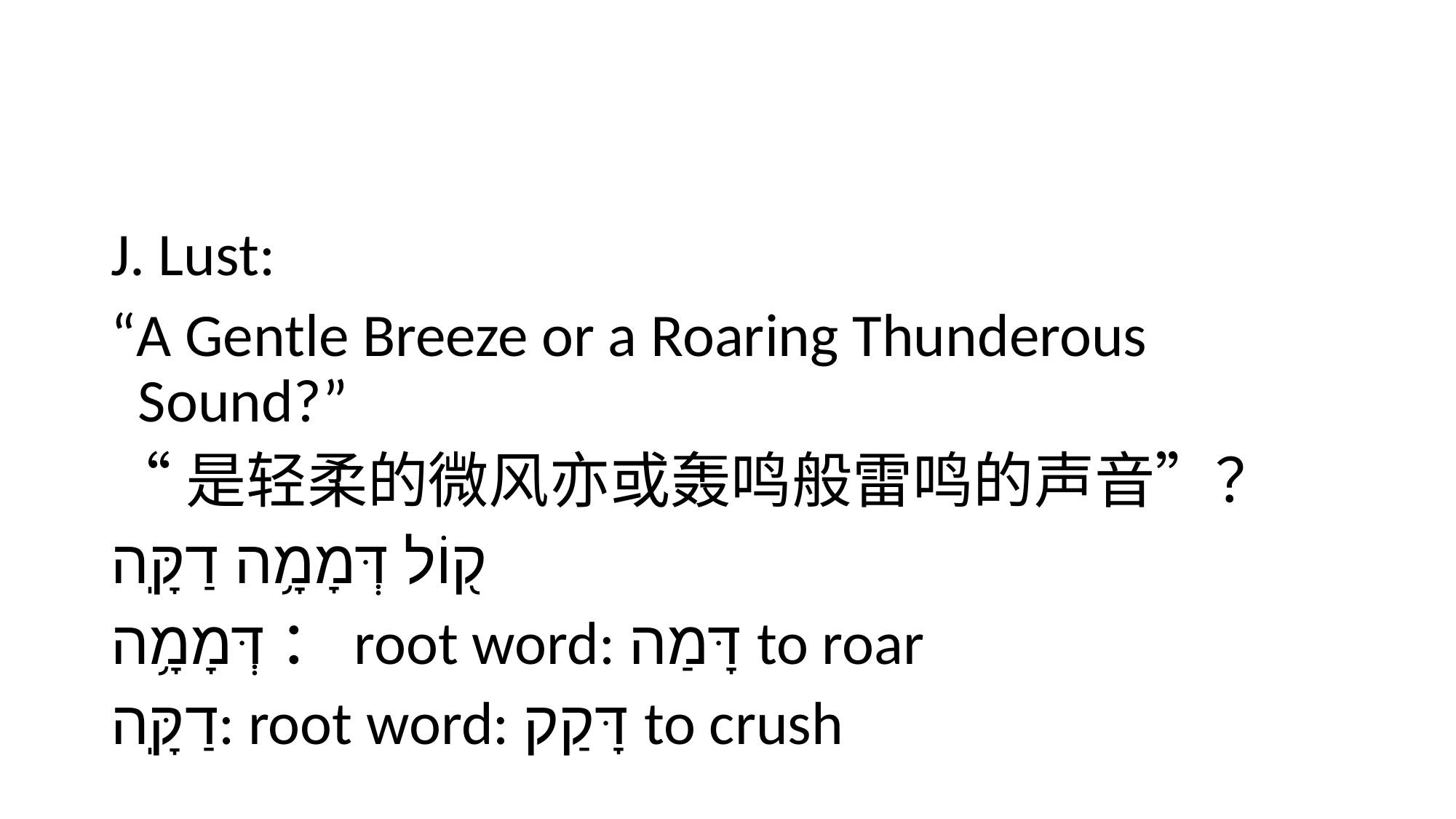

#
J. Lust:
“A Gentle Breeze or a Roaring Thunderous Sound?”
“是轻柔的微风亦或轰鸣般雷鸣的声音”？
ק֖וֹל דְּמָמָ֥ה דַקָּֽה
דְּמָמָ֥ה：root word: דָּמַה to roar
דַקָּֽה: root word: דָּקַק to crush